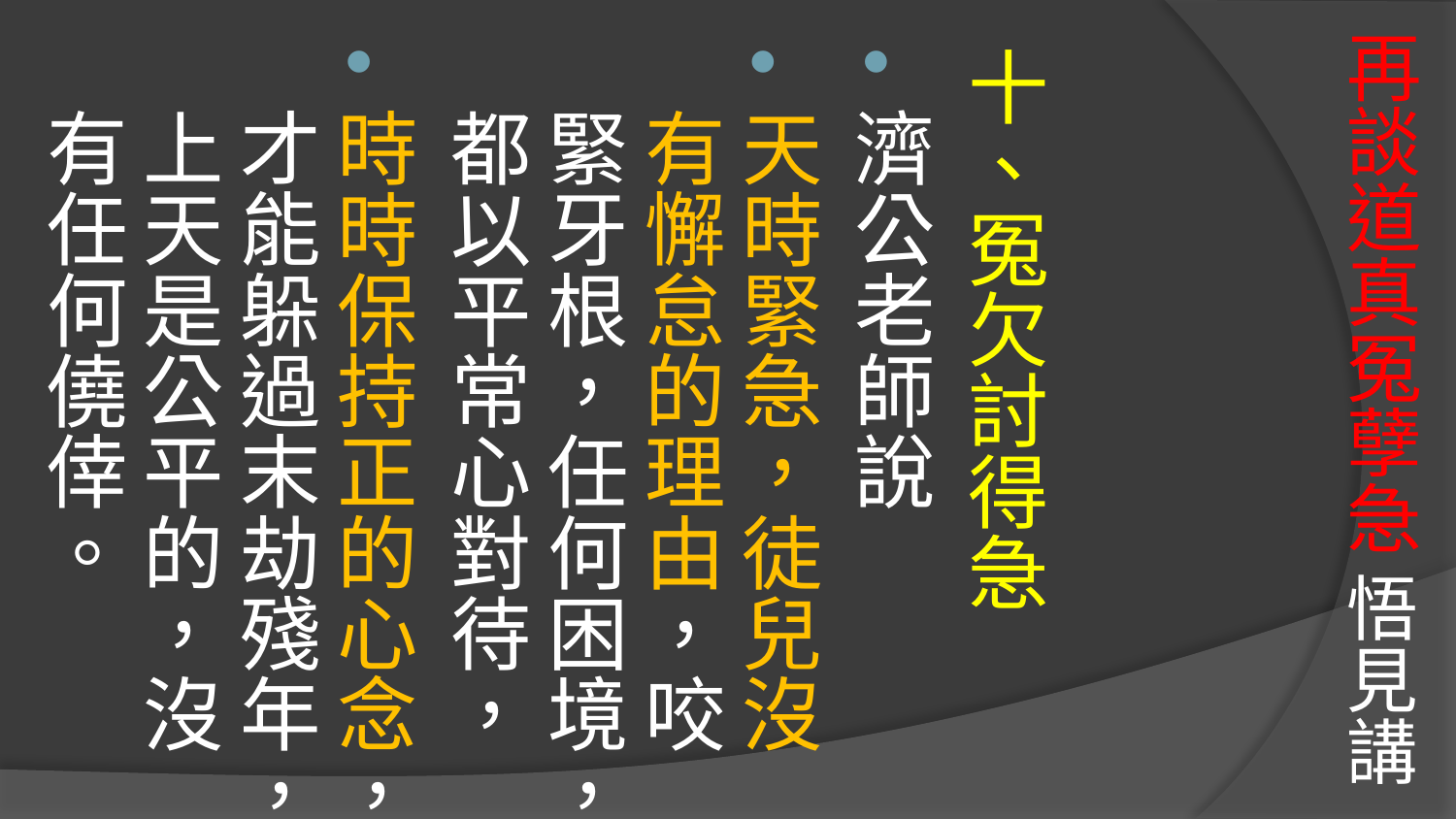

# 再談道真冤孽急 悟見講
十、冤欠討得急
濟公老師說
天時緊急，徒兒沒有懈怠的理由，咬緊牙根，任何困境，都以平常心對待，
時時保持正的心念，才能躲過末劫殘年，上天是公平的，沒有任何僥倖。